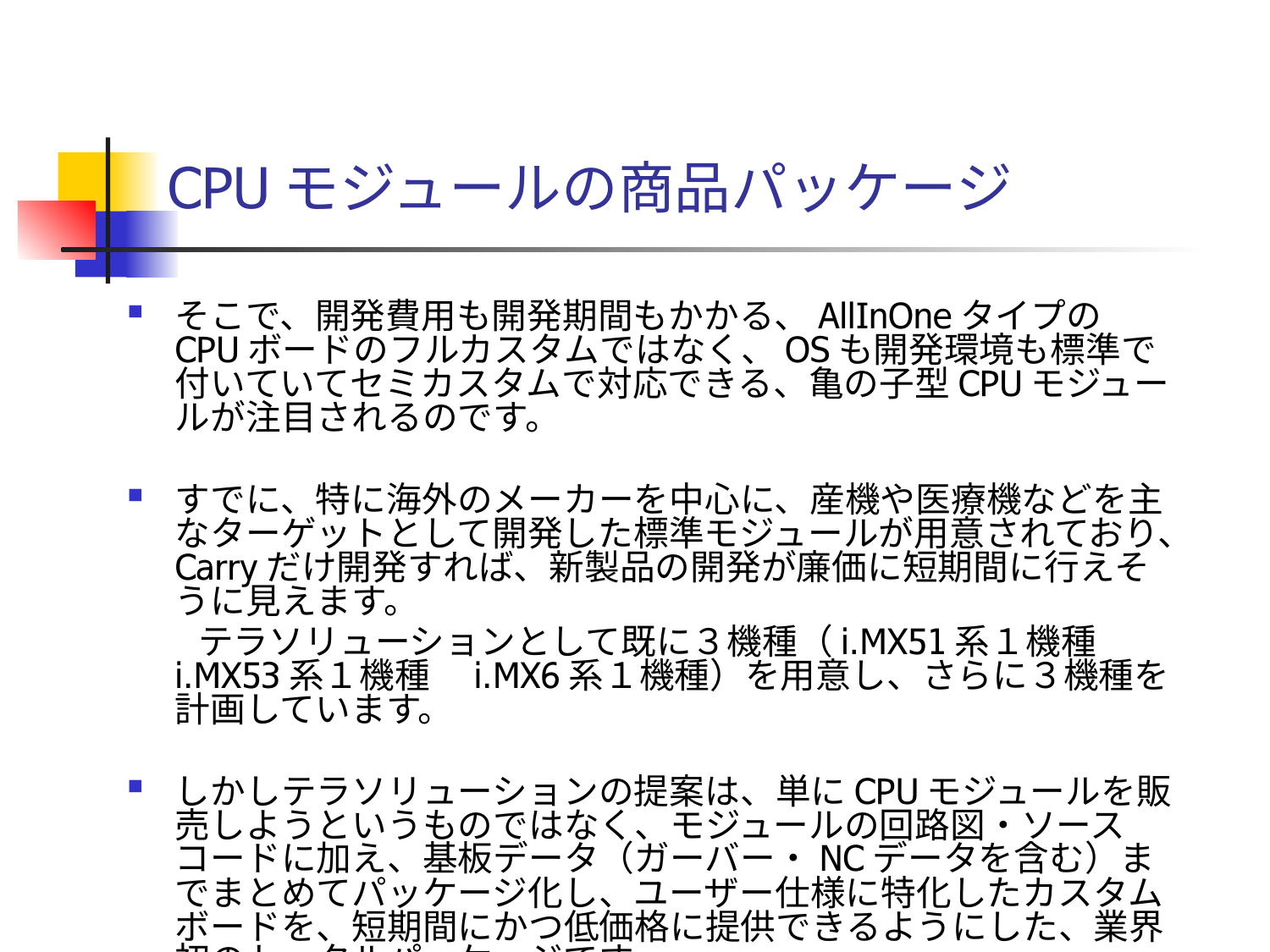

# CPUモジュールの商品パッケージ

そこで、開発費用も開発期間もかかる、AllInOneタイプのCPUボードのフルカスタムではなく、OSも開発環境も標準で付いていてセミカスタムで対応できる、亀の子型CPUモジュールが注目されるのです。

すでに、特に海外のメーカーを中心に、産機や医療機などを主なターゲットとして開発した標準モジュールが用意されており、Carryだけ開発すれば、新製品の開発が廉価に短期間に行えそうに見えます。
　　テラソリューションとして既に３機種（i.MX51系１機種　i.MX53系１機種　i.MX6系１機種）を用意し、さらに３機種を計画しています。

しかしテラソリューションの提案は、単にCPUモジュールを販売しようというものではなく、モジュールの回路図・ソースコードに加え、基板データ（ガーバー・NCデータを含む）までまとめてパッケージ化し、ユーザー仕様に特化したカスタムボードを、短期間にかつ低価格に提供できるようにした、業界初のトータルパッケージです。